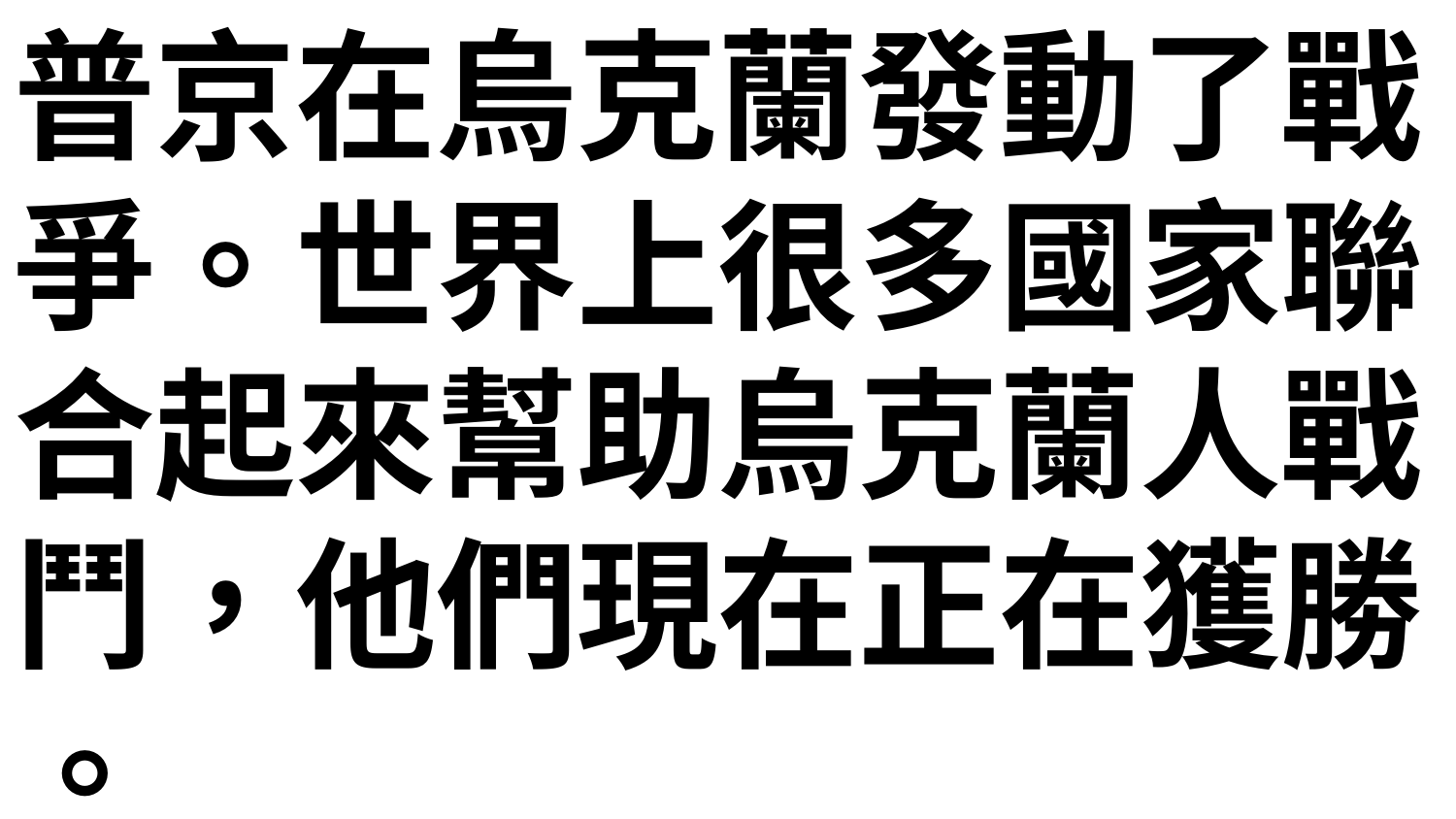

普京在烏克蘭發動了戰爭。世界上很多國家聯合起來幫助烏克蘭人戰鬥，他們現在正在獲勝
。